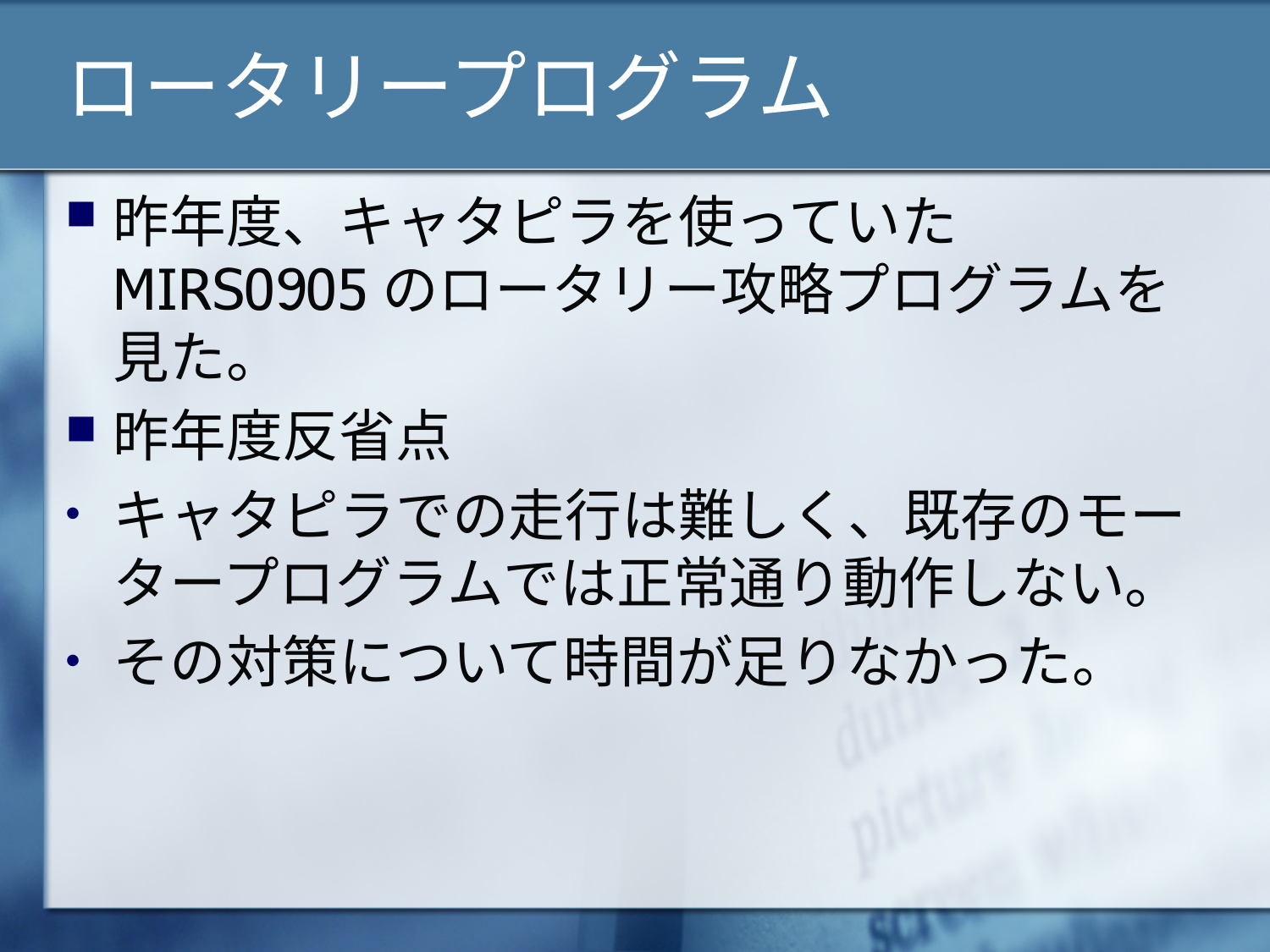

# ロータリープログラム
昨年度、キャタピラを使っていたMIRS0905のロータリー攻略プログラムを見た。
昨年度反省点
キャタピラでの走行は難しく、既存のモータープログラムでは正常通り動作しない。
その対策について時間が足りなかった。